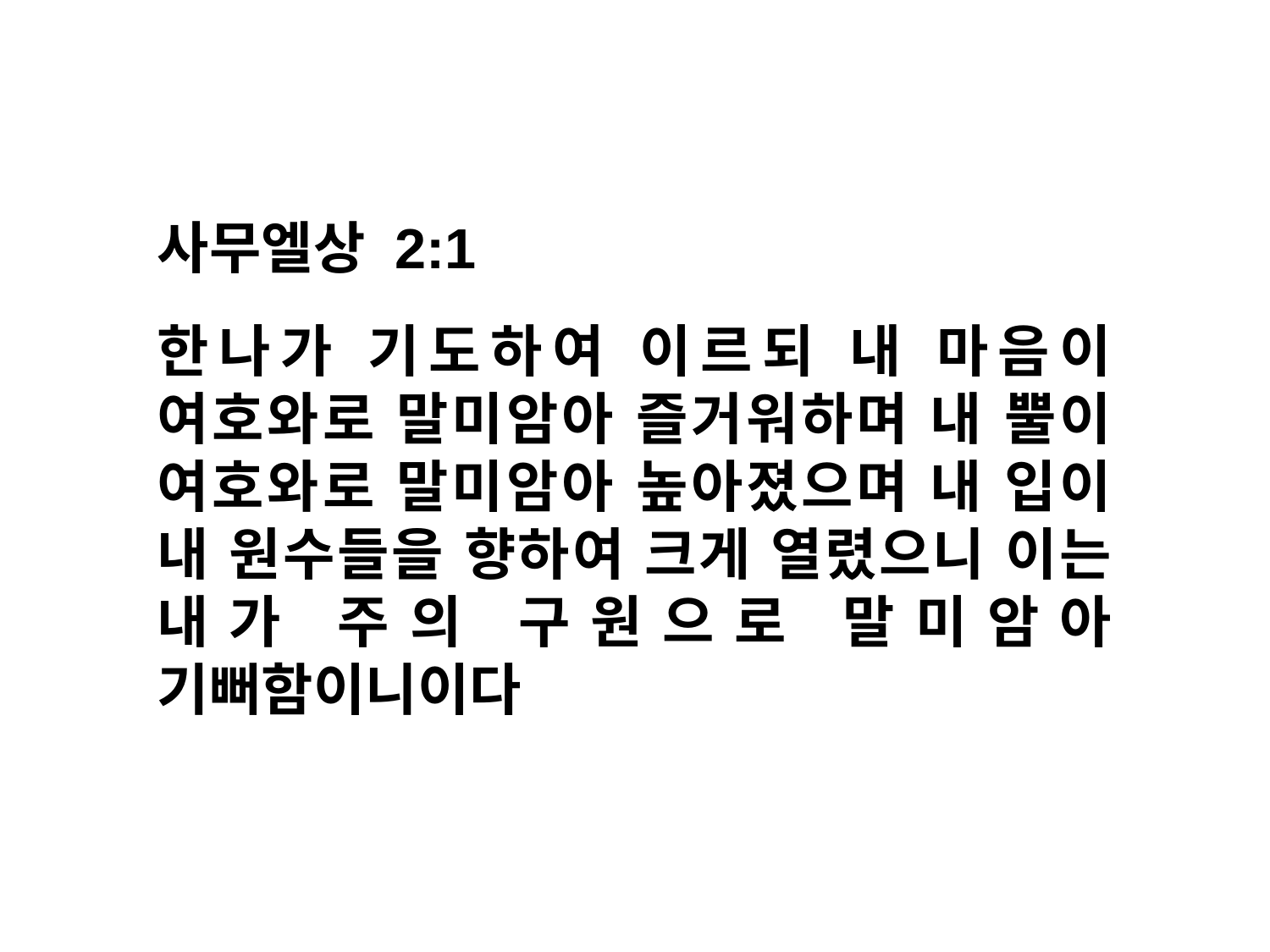

사무엘상 2:1
한나가 기도하여 이르되 내 마음이 여호와로 말미암아 즐거워하며 내 뿔이 여호와로 말미암아 높아졌으며 내 입이 내 원수들을 향하여 크게 열렸으니 이는 내가 주의 구원으로 말미암아 기뻐함이니이다